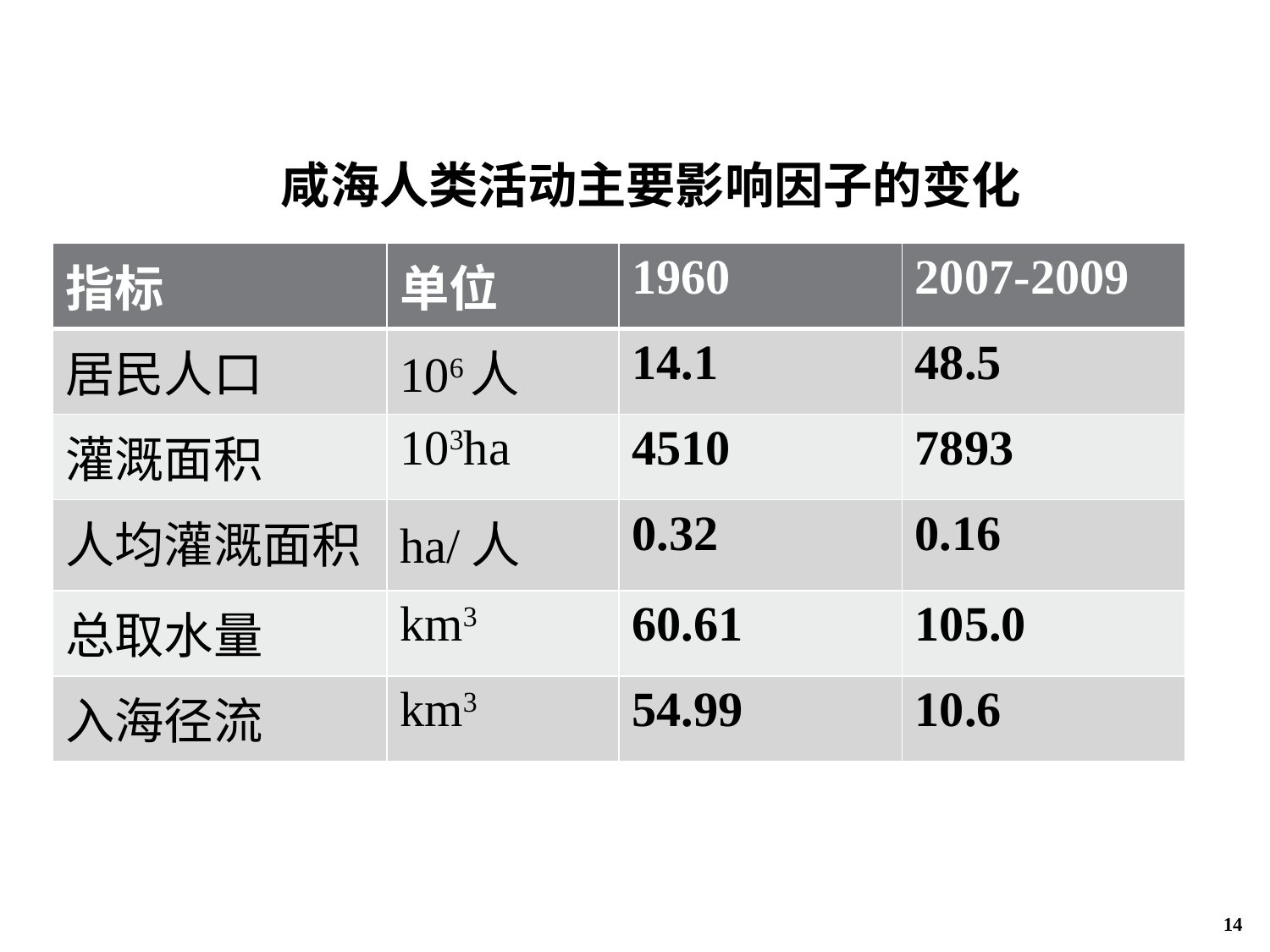

咸海人类活动主要影响因子的变化
| 指标 | 单位 | 1960 | 2007-2009 |
| --- | --- | --- | --- |
| 居民人口 | 106人 | 14.1 | 48.5 |
| 灌溉面积 | 103ha | 4510 | 7893 |
| 人均灌溉面积 | ha/人 | 0.32 | 0.16 |
| 总取水量 | km3 | 60.61 | 105.0 |
| 入海径流 | km3 | 54.99 | 10.6 |
14